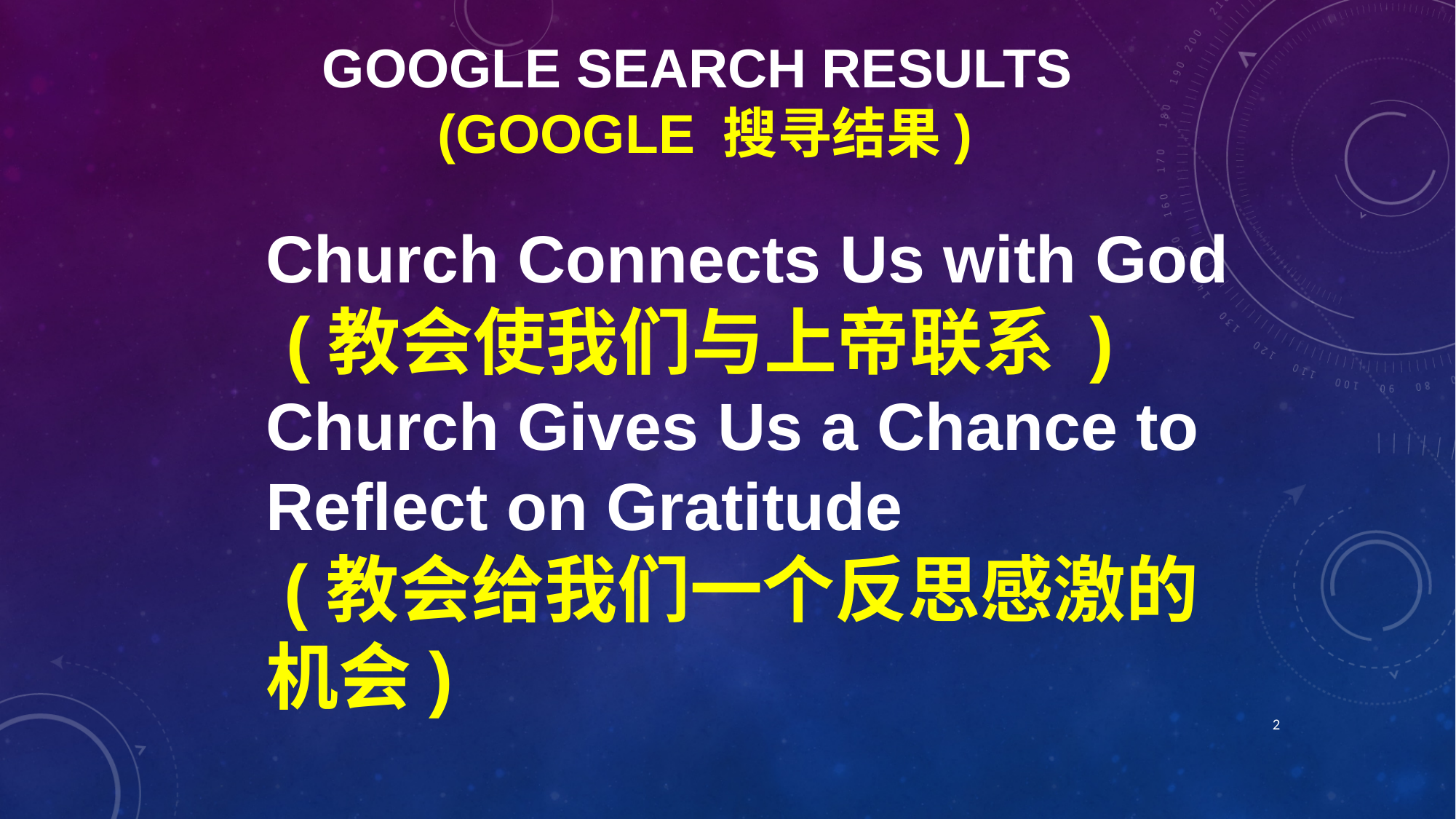

# Google Search Results (Google 搜寻结果)
Church Connects Us with God
 (教会使我们与上帝联系 )
Church Gives Us a Chance to Reflect on Gratitude
 (教会给我们一个反思感激的机会)

2